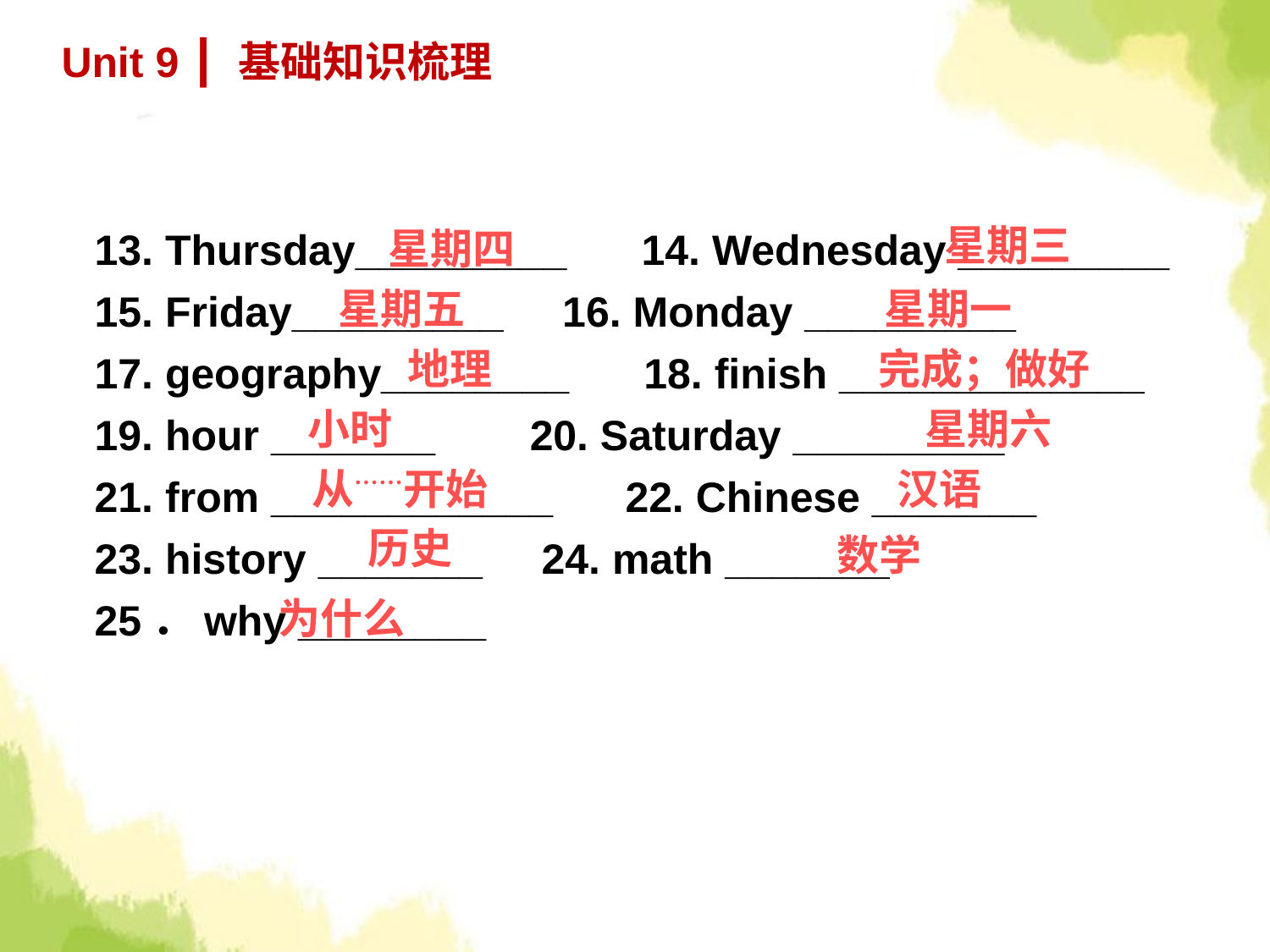

Unit 9 ┃ 基础知识梳理
13. Thursday_________ 　14. Wednesday _________
15. Friday_________     16. Monday _________
17. geography________ 　18. finish _____________
19. hour _______        20. Saturday _________
21. from ____________　 22. Chinese _______
23. history _______     24. math _______
25．why ________
星期三
星期四
星期五
星期一
地理
完成；做好
小时
星期六
从……开始
汉语
历史
数学
为什么